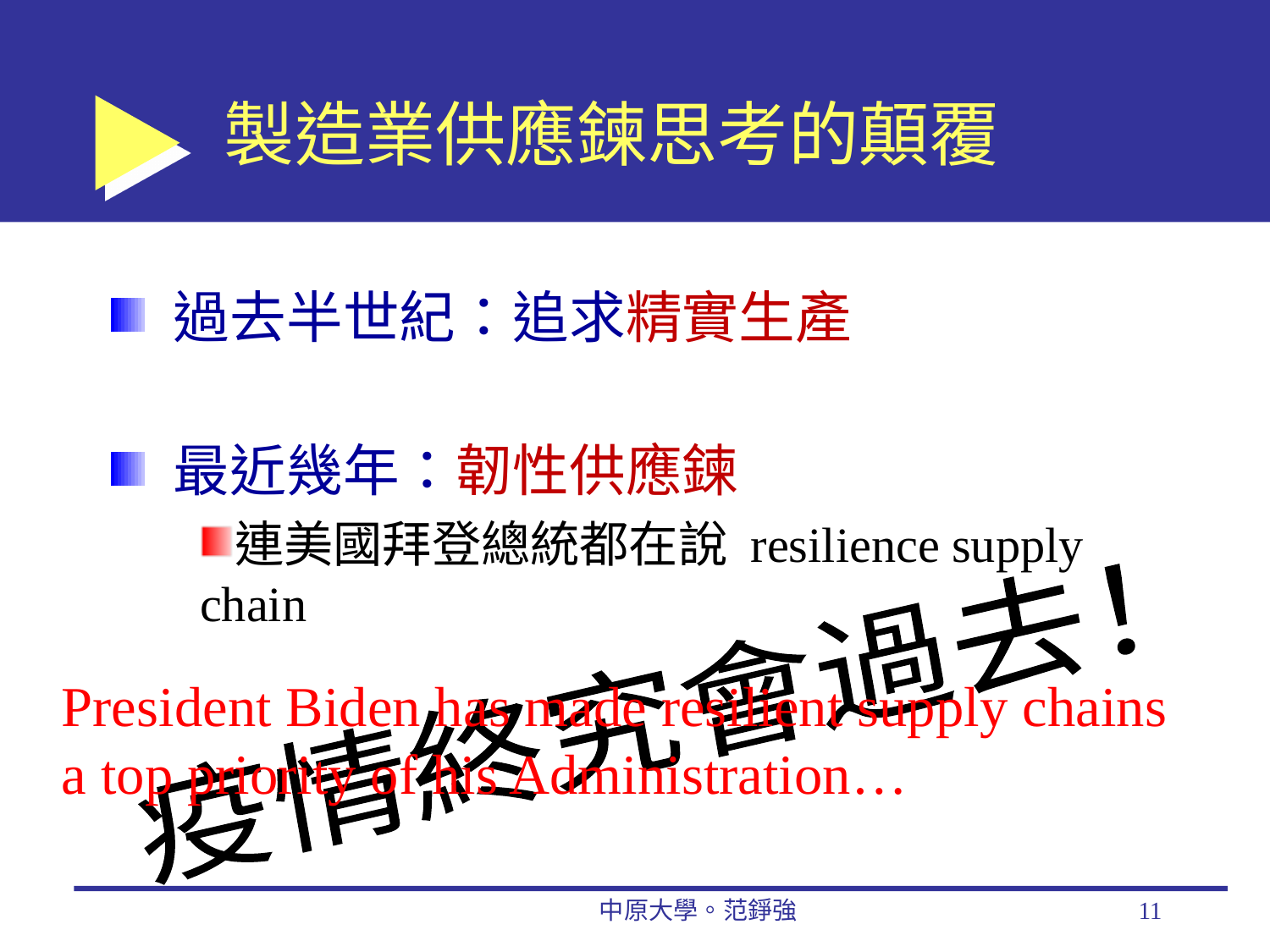

# 製造業供應鍊思考的顛覆
過去半世紀：追求精實生產

最近幾年：韌性供應鍊
連美國拜登總統都在說 resilience supply chain
疫情終究會過去！
President Biden has made resilient supply chains
a top priority of his Administration…
中原大學。范錚強
11